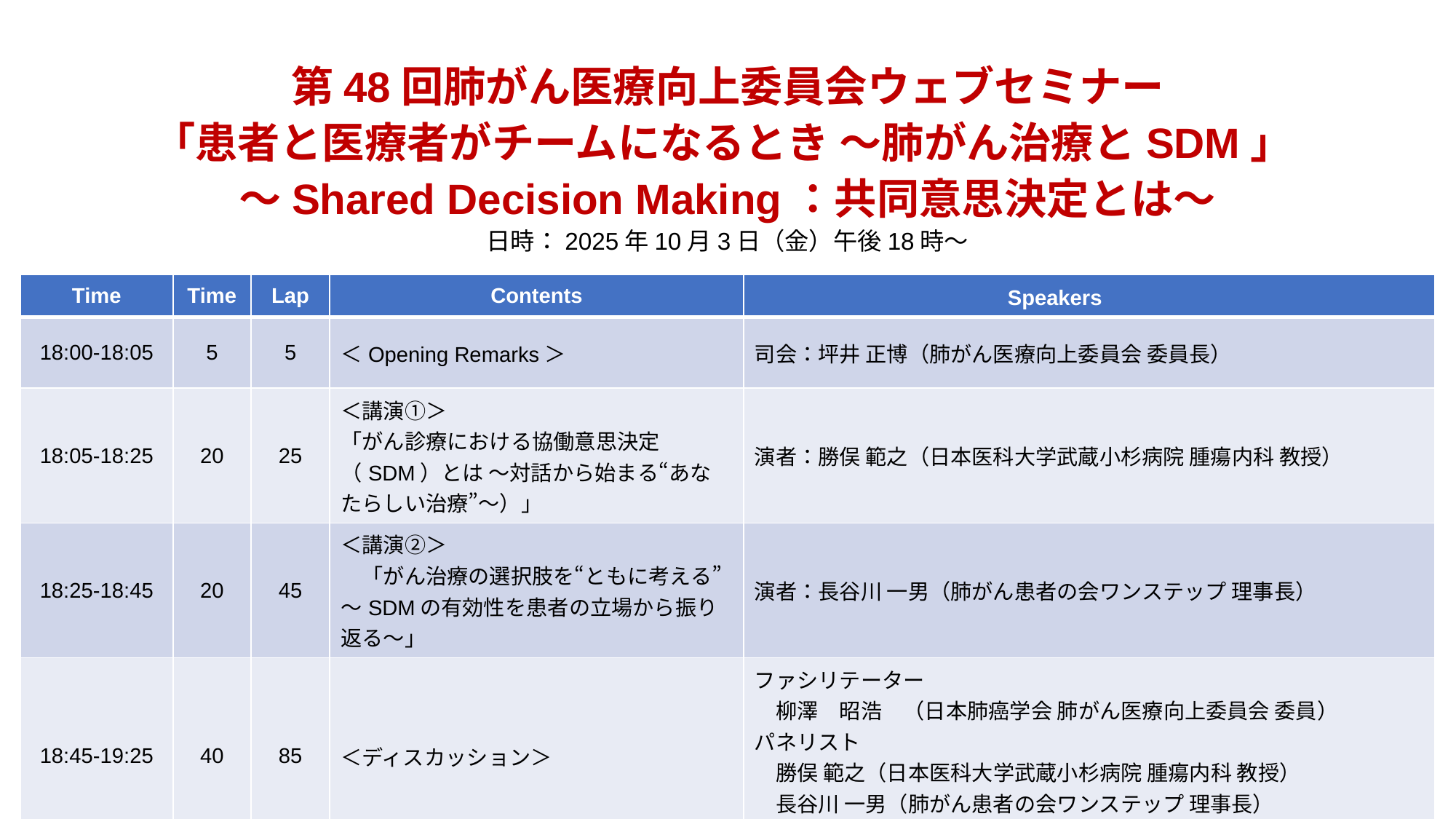

第48回肺がん医療向上委員会ウェブセミナー
「患者と医療者がチームになるとき ～肺がん治療とSDM」
～Shared Decision Making：共同意思決定とは～
日時：2025年10月3日（金）午後18時～

| Time | Time | Lap | Contents | Speakers |
| --- | --- | --- | --- | --- |
| 18:00-18:05 | 5 | 5 | ＜Opening Remarks＞ | 司会：坪井 正博（肺がん医療向上委員会 委員長） |
| 18:05-18:25 | 20 | 25 | ＜講演①＞ 「がん診療における協働意思決定（SDM）とは ～対話から始まる“あなたらしい治療”～）」 | 演者：勝俣 範之（日本医科大学武蔵小杉病院 腫瘍内科 教授） |
| 18:25-18:45 | 20 | 45 | ＜講演②＞ 　「がん治療の選択肢を“ともに考える” ～SDMの有効性を患者の立場から振り返る～」 | 演者：長谷川 一男（肺がん患者の会ワンステップ 理事長） |
| 18:45-19:25 | 40 | 85 | ＜ディスカッション＞ | ファシリテーター 　柳澤　昭浩　（日本肺癌学会 肺がん医療向上委員会 委員） パネリスト 　勝俣 範之（日本医科大学武蔵小杉病院 腫瘍内科 教授）　 　長谷川 一男（肺がん患者の会ワンステップ 理事長） 　谷﨑 潤子（近畿大学医学部内科学腫瘍内科部門 講師） |
| 19:25-19:30 | 5 | 90 | ＜Closing Remarks＞ | 司会：坪井 正博（肺がん医療向上委員会 委員長） |